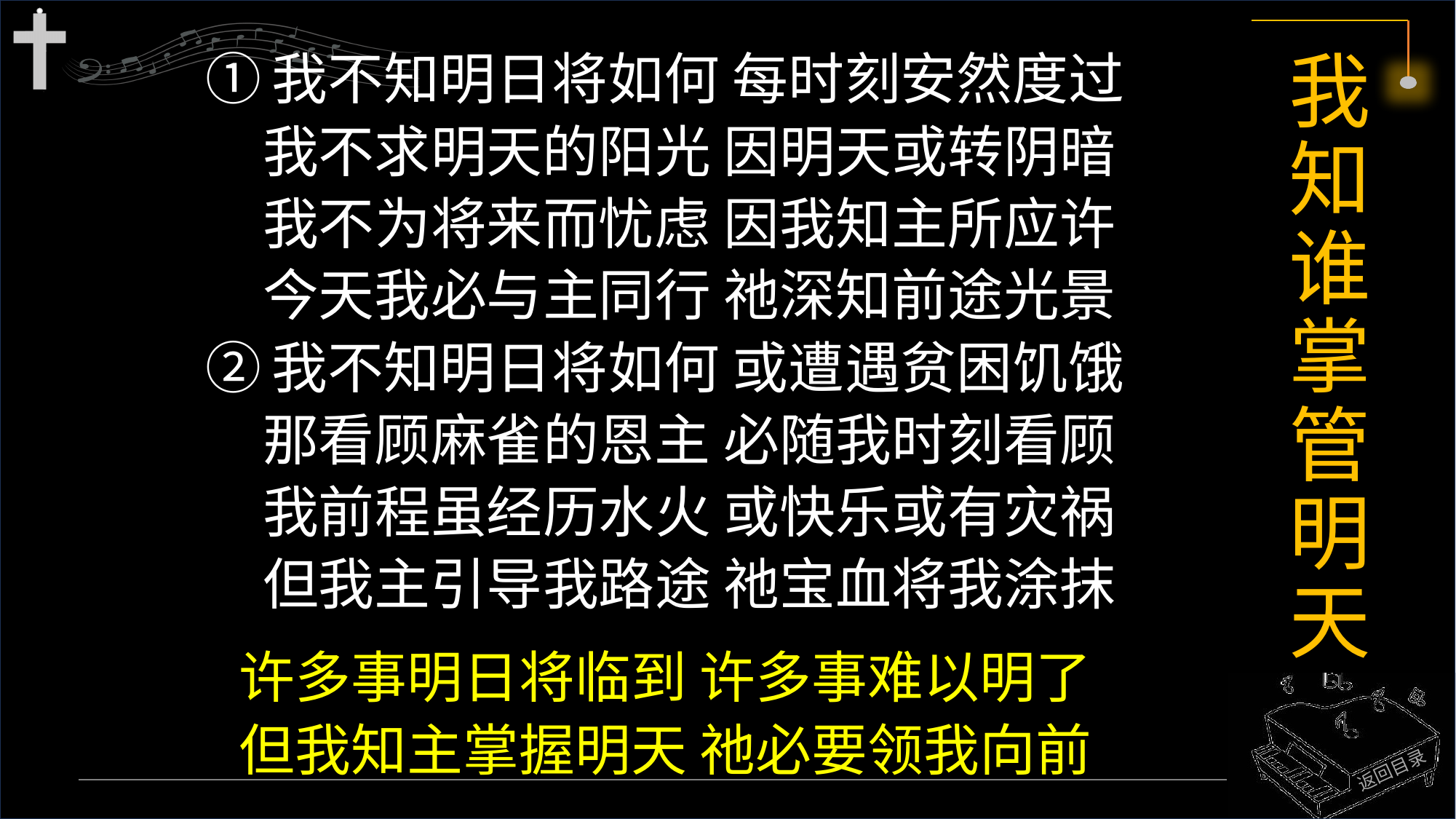

# 我知谁掌管明天
①我不知明日将如何 每时刻安然度过
   我不求明天的阳光 因明天或转阴暗
   我不为将来而忧虑 因我知主所应许
   今天我必与主同行 祂深知前途光景
②我不知明日将如何 或遭遇贫困饥饿
   那看顾麻雀的恩主 必随我时刻看顾
   我前程虽经历水火 或快乐或有灾祸
   但我主引导我路途 祂宝血将我涂抹

许多事明日将临到 许多事难以明了
但我知主掌握明天 祂必要领我向前